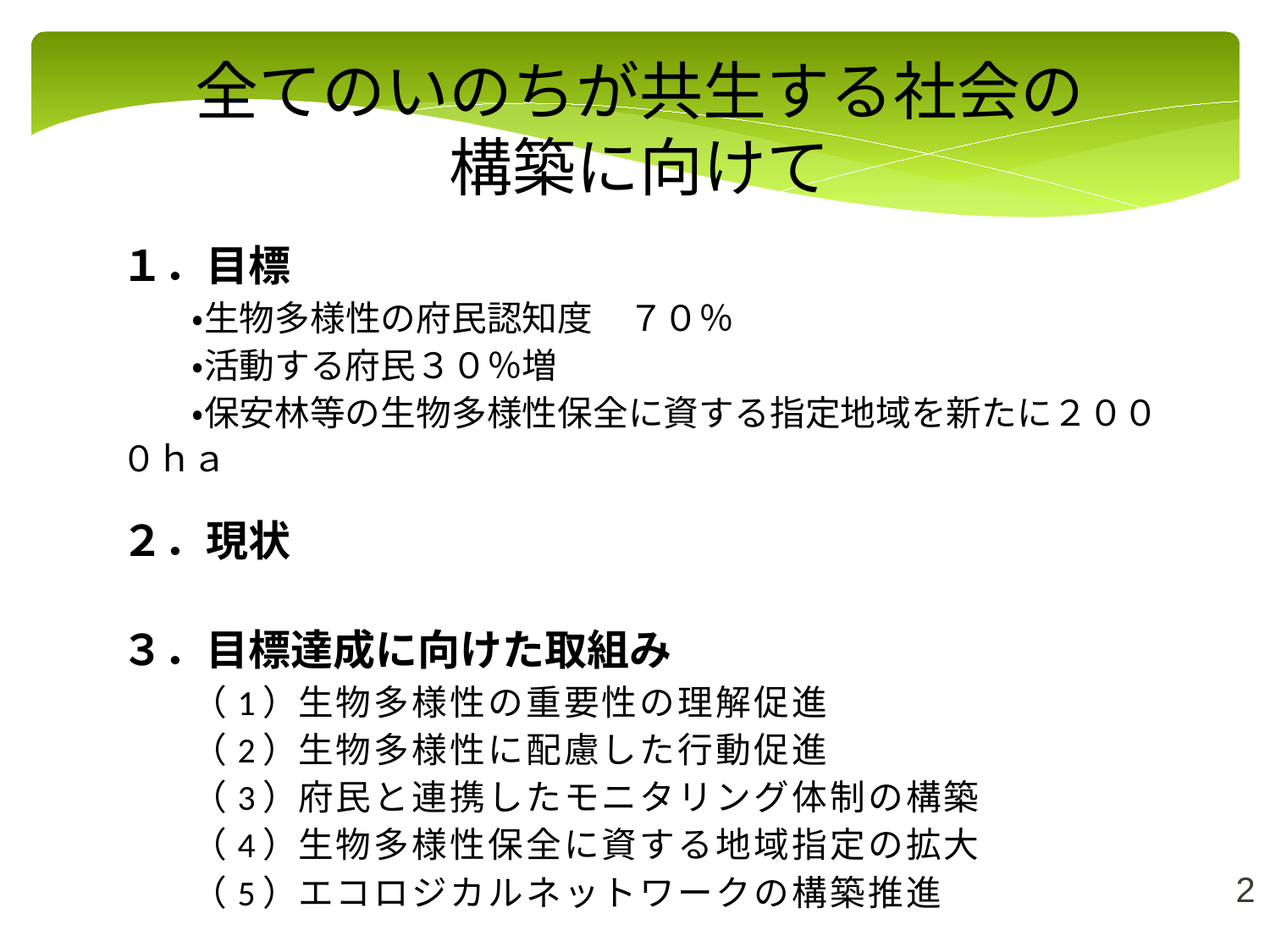

全てのいのちが共生する社会の
構築に向けて
| １．目標 　　・生物多様性の府民認知度　７０％ 　　・活動する府民３０％増 　　・保安林等の生物多様性保全に資する指定地域を新たに２０００ｈａ　 ２．現状 ３．目標達成に向けた取組み 　　（1）生物多様性の重要性の理解促進 　　（2）生物多様性に配慮した行動促進 　　（3）府民と連携したモニタリング体制の構築 　　（4）生物多様性保全に資する地域指定の拡大 　　（5）エコロジカルネットワークの構築推進 |
| --- |
2